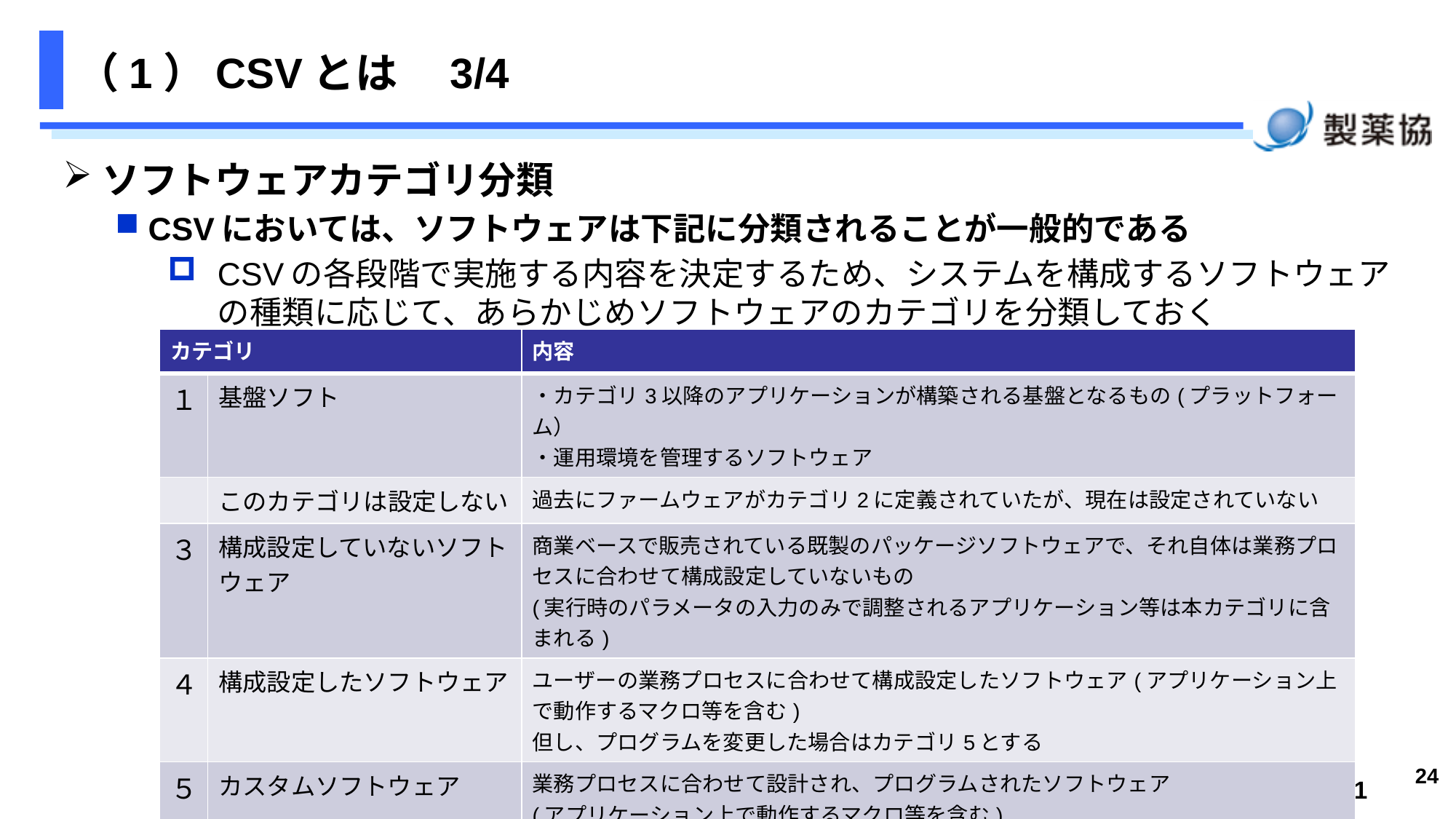

# （1）CSVとは　3/4
ソフトウェアカテゴリ分類
CSVにおいては、ソフトウェアは下記に分類されることが一般的である
CSVの各段階で実施する内容を決定するため、システムを構成するソフトウェアの種類に応じて、あらかじめソフトウェアのカテゴリを分類しておく
| カテゴリ |  | 内容 |
| --- | --- | --- |
| １ | 基盤ソフト | ・カテゴリ3以降のアプリケーションが構築される基盤となるもの(プラットフォーム） ・運用環境を管理するソフトウェア |
|  | このカテゴリは設定しない | 過去にファームウェアがカテゴリ2に定義されていたが、現在は設定されていない |
| ３ | 構成設定していないソフトウェア | 商業ベースで販売されている既製のパッケージソフトウェアで、それ自体は業務プロセスに合わせて構成設定していないもの (実行時のパラメータの入力のみで調整されるアプリケーション等は本カテゴリに含まれる) |
| ４ | 構成設定したソフトウェア | ユーザーの業務プロセスに合わせて構成設定したソフトウェア(アプリケーション上で動作するマクロ等を含む) 但し、プログラムを変更した場合はカテゴリ5とする |
| ５ | カスタムソフトウェア | 業務プロセスに合わせて設計され、プログラムされたソフトウェア (アプリケーション上で動作するマクロ等を含む) |
参考：適正管理ガイドライン
https://www.mhlw.go.jp/web/t_doc?dataId=00tb6573&dataType=1&pageNo=1

24